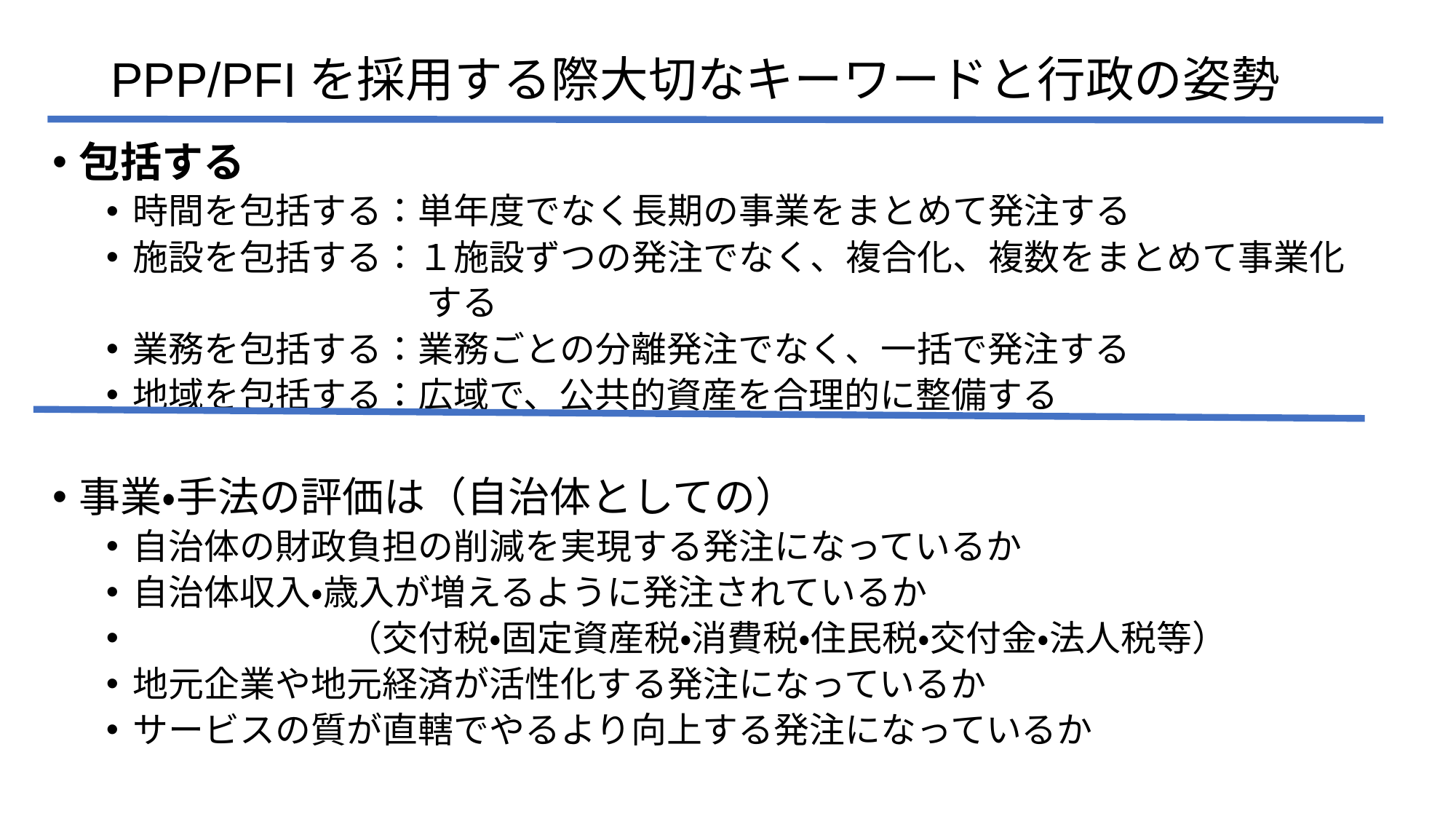

# PPP/PFIを採用する際大切なキーワードと行政の姿勢
包括する
時間を包括する：単年度でなく長期の事業をまとめて発注する
施設を包括する：１施設ずつの発注でなく、複合化、複数をまとめて事業化
　　　　　　　　　する
業務を包括する：業務ごとの分離発注でなく、一括で発注する
地域を包括する：広域で、公共的資産を合理的に整備する

事業・手法の評価は（自治体としての）
自治体の財政負担の削減を実現する発注になっているか
自治体収入・歳入が増えるように発注されているか
　　　　　　（交付税・固定資産税・消費税・住民税・交付金・法人税等）
地元企業や地元経済が活性化する発注になっているか
サービスの質が直轄でやるより向上する発注になっているか